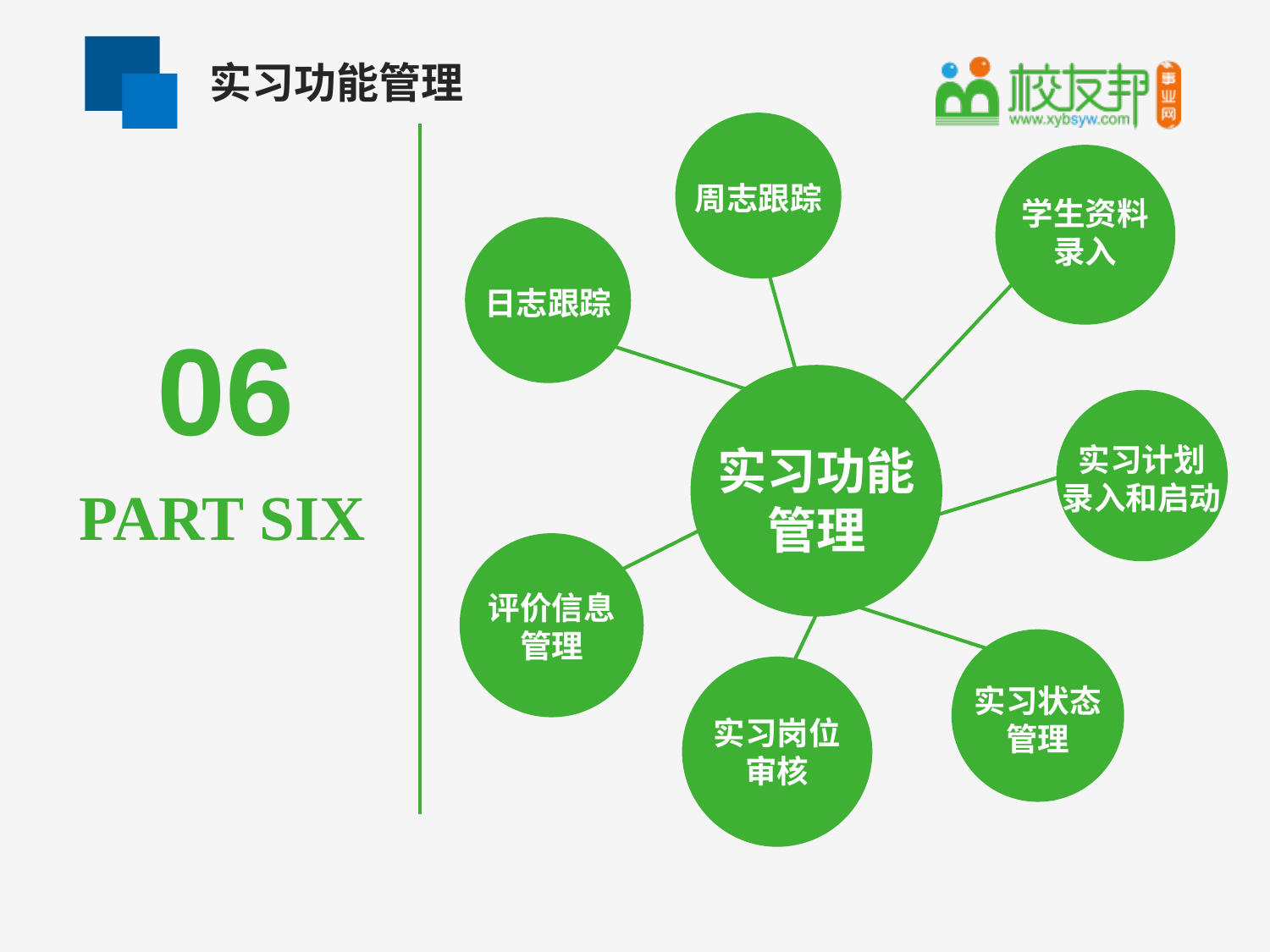

实习功能管理

周志跟踪

学生资料
录入

日志跟踪
06

实习功能
管理

实习计划
录入和启动
PART SIX

评价信息
管理

实习状态
管理

实习岗位
审核